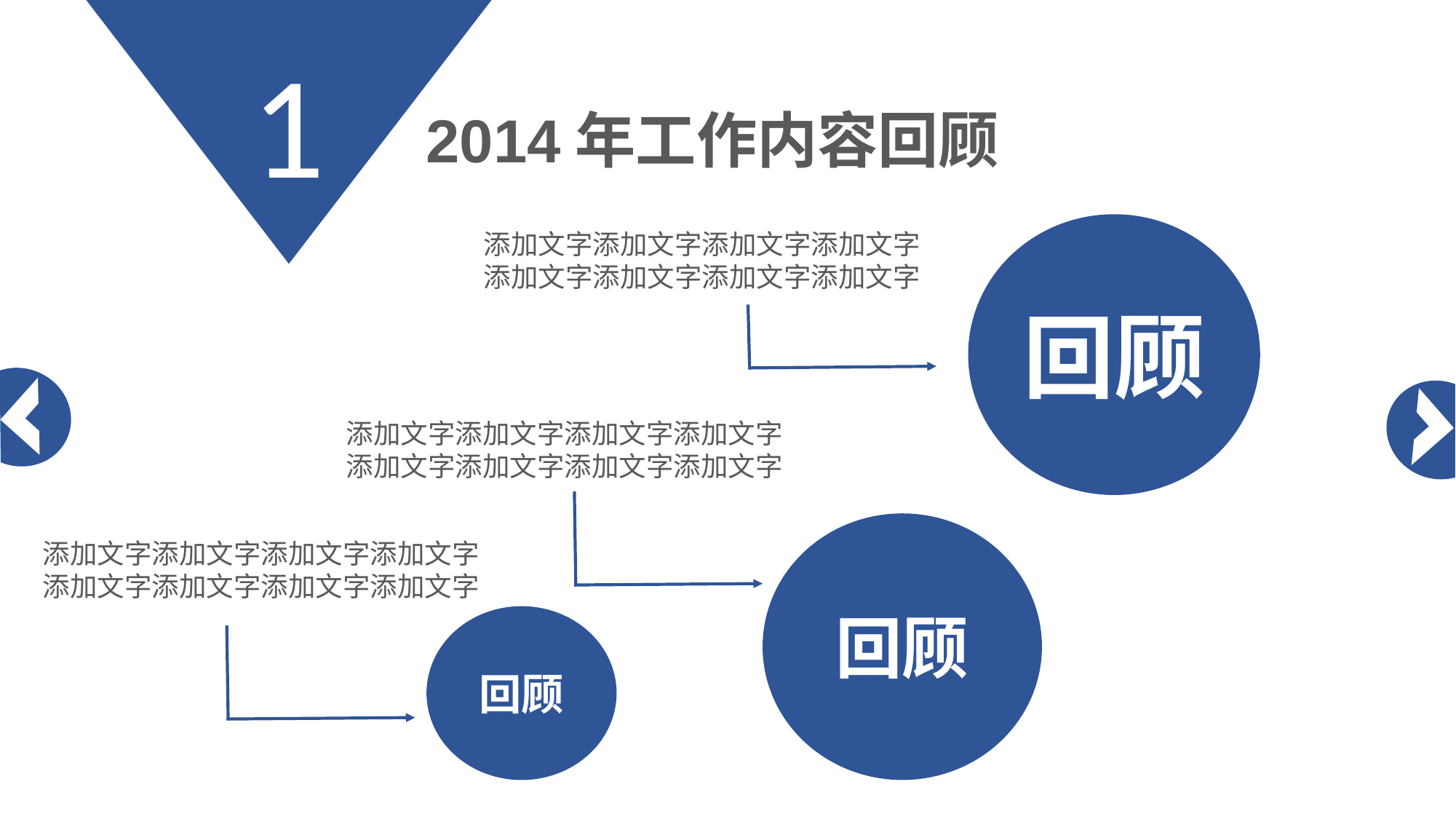

1
2014年工作内容回顾
回顾
添加文字添加文字添加文字添加文字
添加文字添加文字添加文字添加文字

添加文字添加文字添加文字添加文字
添加文字添加文字添加文字添加文字
回顾
添加文字添加文字添加文字添加文字
添加文字添加文字添加文字添加文字
回顾